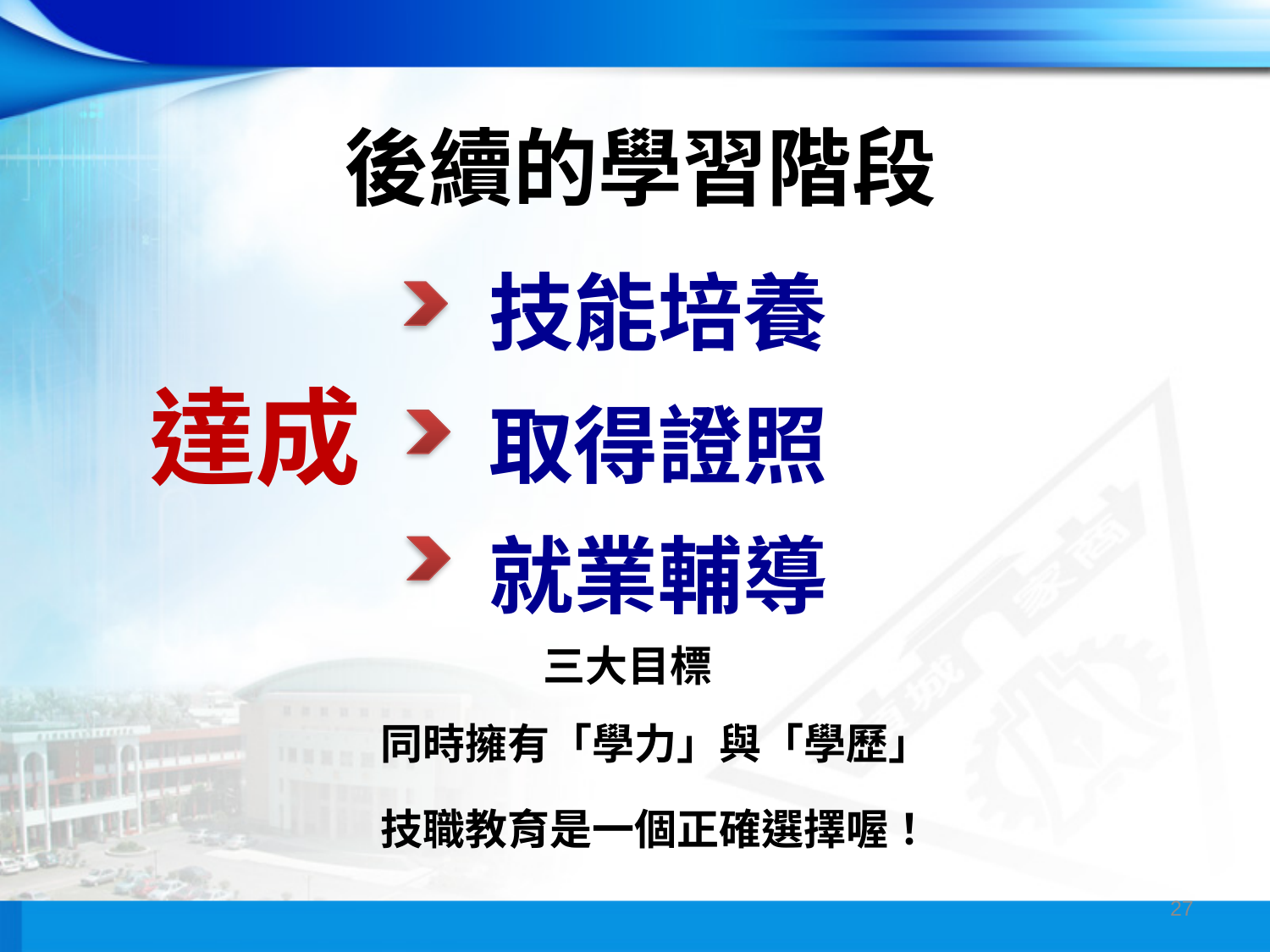

後續的學習階段

技能培養

達成
取得證照

就業輔導

三大目標
同時擁有「學力」與「學歷」
技職教育是一個正確選擇喔！
27